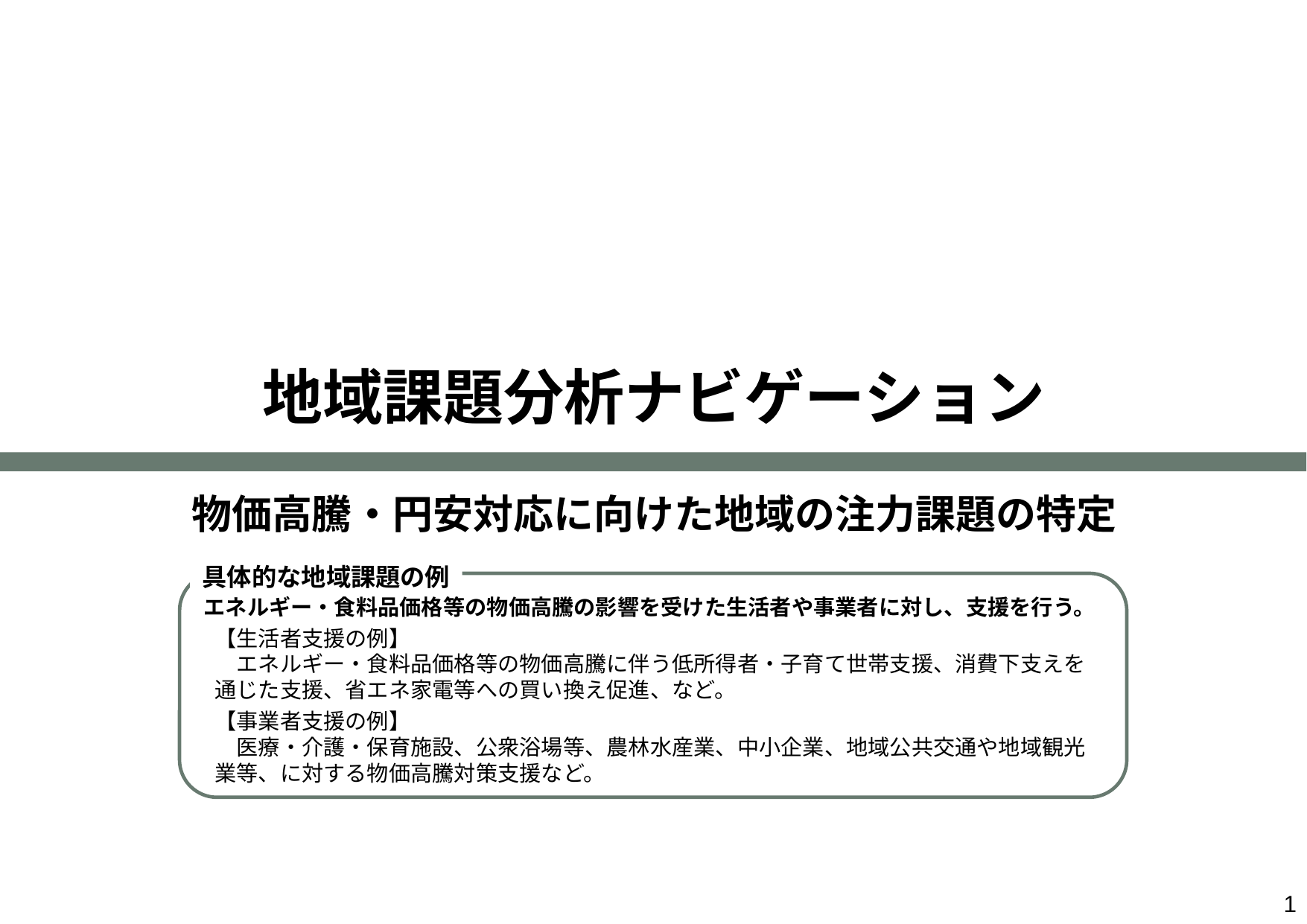

地域課題分析ナビゲーション

物価高騰・円安対応に向けた地域の注力課題の特定
具体的な地域課題の例
エネルギー・食料品価格等の物価高騰の影響を受けた生活者や事業者に対し、支援を行う。
【生活者支援の例】
　エネルギー・食料品価格等の物価高騰に伴う低所得者・子育て世帯支援、消費下支えを通じた支援、省エネ家電等への買い換え促進、など。
【事業者支援の例】
　医療・介護・保育施設、公衆浴場等、農林水産業、中小企業、地域公共交通や地域観光業等、に対する物価高騰対策支援など。
1